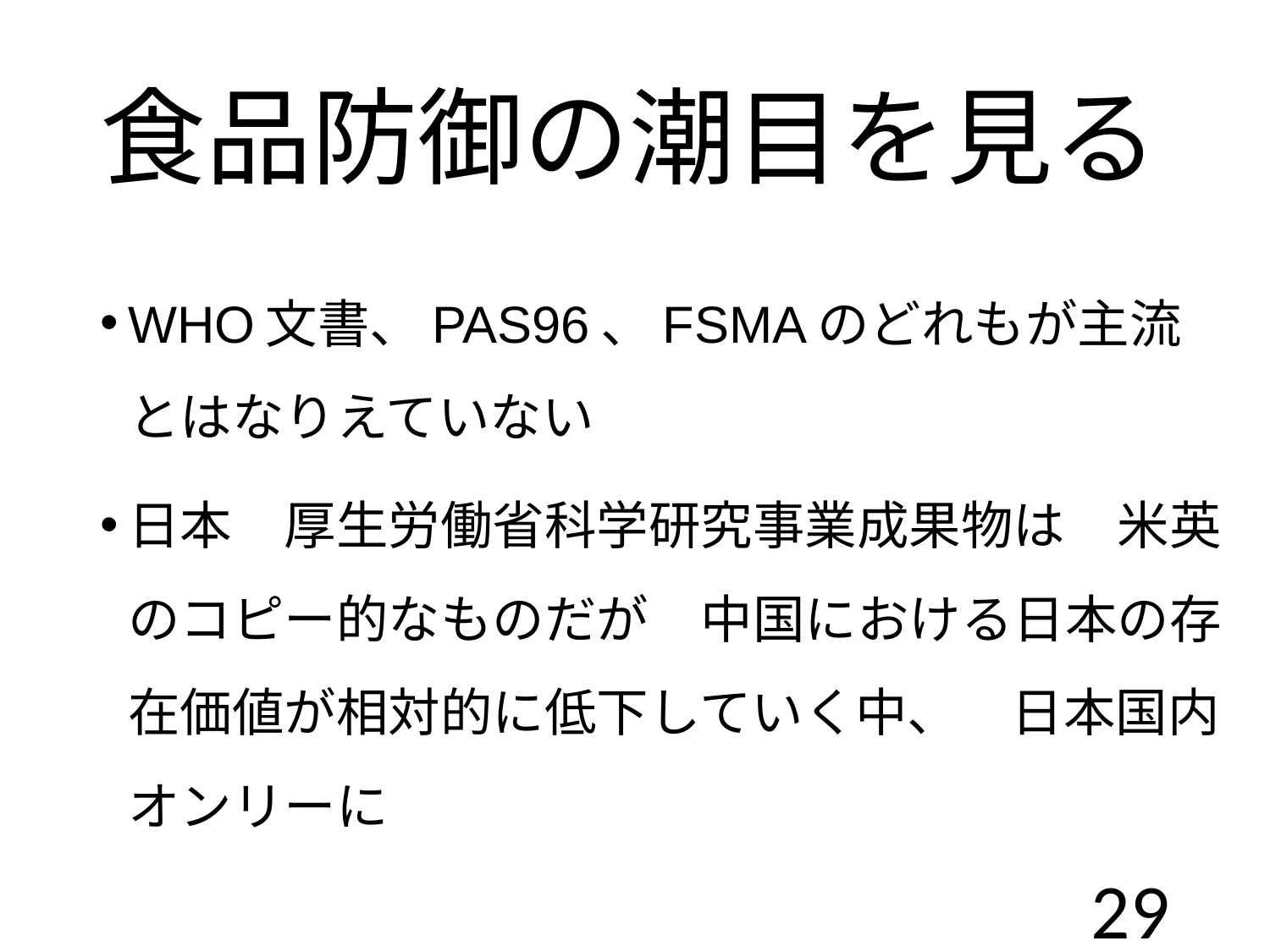

# 食品防御の潮目を見る
WHO文書、PAS96、FSMAのどれもが主流とはなりえていない
日本　厚生労働省科学研究事業成果物は　米英のコピー的なものだが　中国における日本の存在価値が相対的に低下していく中、　日本国内オンリーに

29